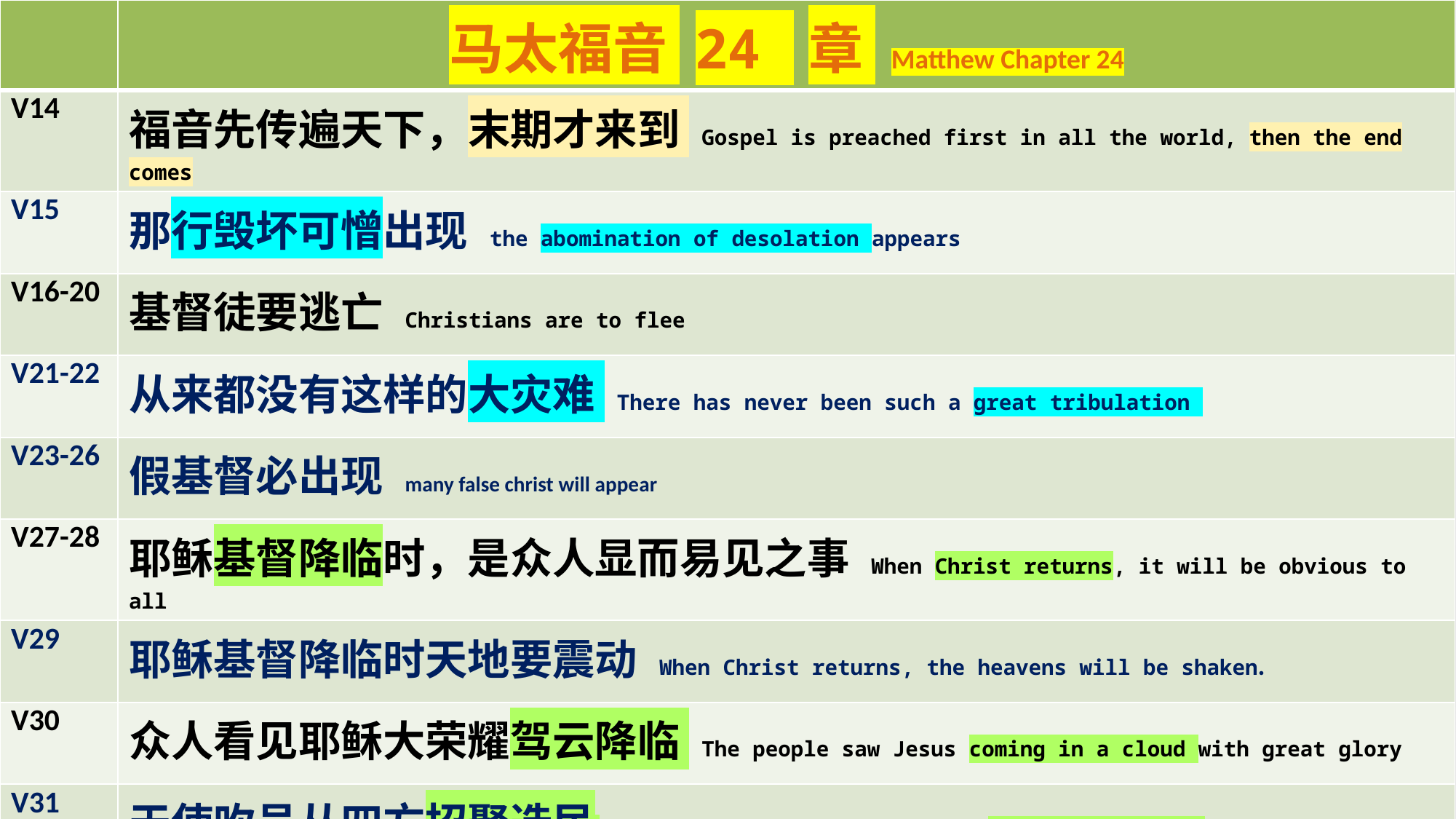

|  | 马太福音 24 章 Matthew Chapter 24 |
| --- | --- |
| V14 | 福音先传遍天下，末期才来到 Gospel is preached first in all the world, then the end comes |
| V15 | 那行毁坏可憎出现 the abomination of desolation appears |
| V16-20 | 基督徒要逃亡 Christians are to flee |
| V21-22 | 从来都没有这样的大灾难 There has never been such a great tribulation |
| V23-26 | 假基督必出现 many false christ will appear |
| V27-28 | 耶稣基督降临时，是众人显而易见之事 When Christ returns, it will be obvious to all |
| V29 | 耶稣基督降临时天地要震动 When Christ returns, the heavens will be shaken. |
| V30 | 众人看见耶稣大荣耀驾云降临 The people saw Jesus coming in a cloud with great glory |
| V31 | 天使吹号从四方招聚选民 angels sounded the trumpet to gather the elect from the four corners |